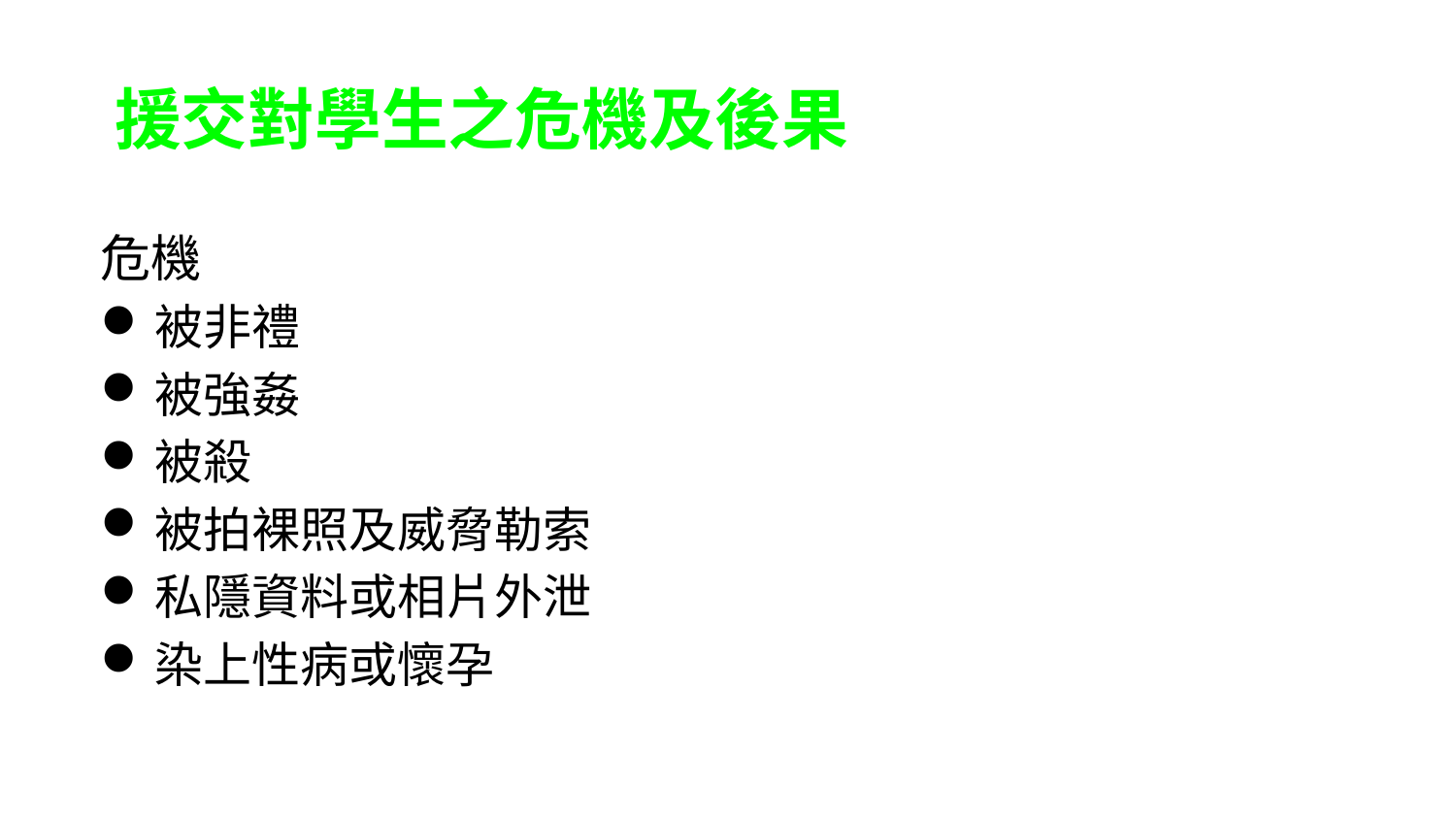

# 援交對學生之危機及後果
危機
被非禮
被強姦
被殺
被拍裸照及威脅勒索
私隱資料或相片外泄
染上性病或懷孕